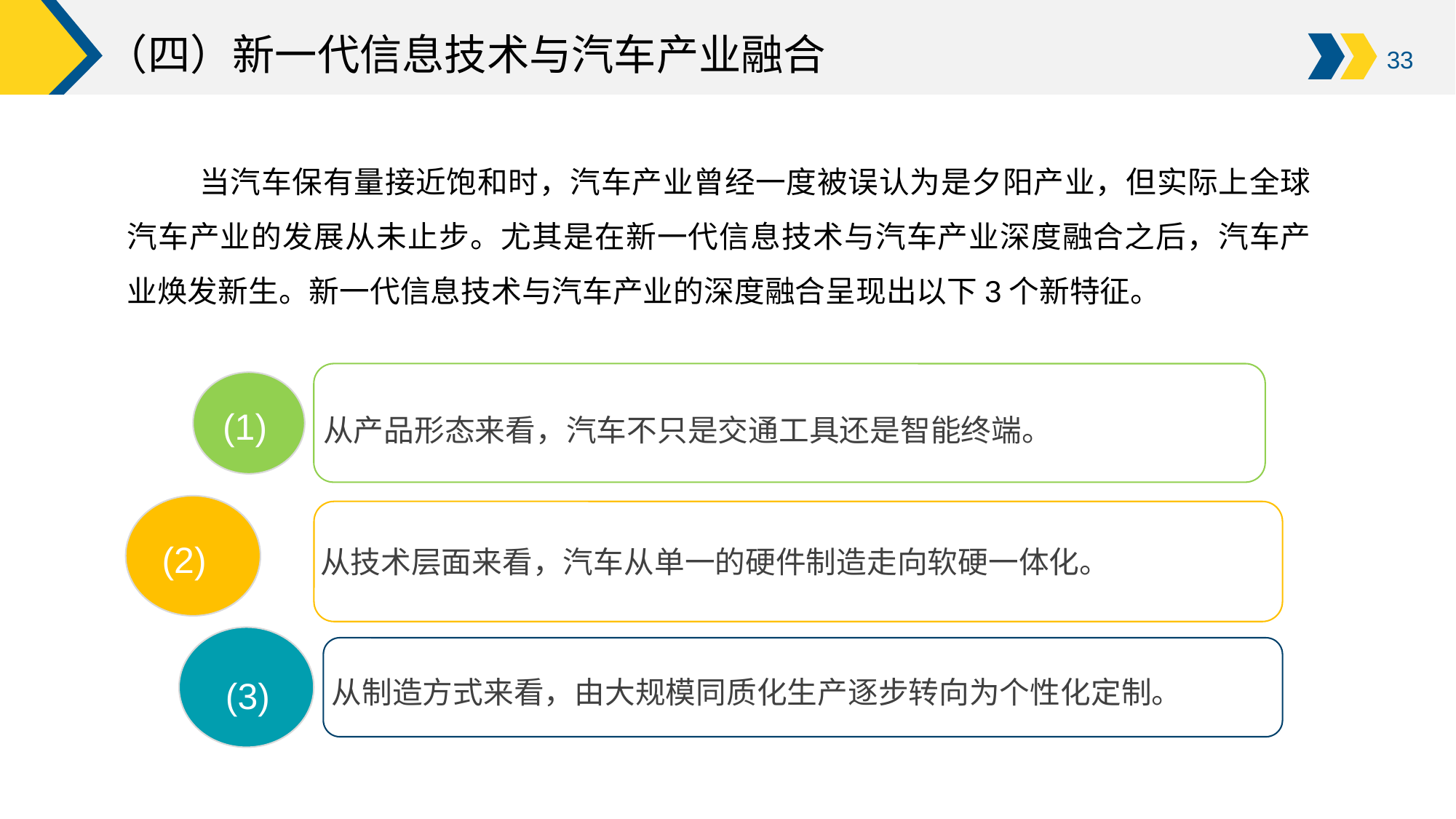

# （四）新一代信息技术与汽车产业融合
当汽车保有量接近饱和时，汽车产业曾经一度被误认为是夕阳产业，但实际上全球汽车产业的发展从未止步。尤其是在新一代信息技术与汽车产业深度融合之后，汽车产业焕发新生。新一代信息技术与汽车产业的深度融合呈现出以下3个新特征。

从产品形态来看，汽车不只是交通工具还是智能终端。

从技术层面来看，汽车从单一的硬件制造走向软硬一体化。

从制造方式来看，由大规模同质化生产逐步转向为个性化定制。
(1)
(2)
(3)